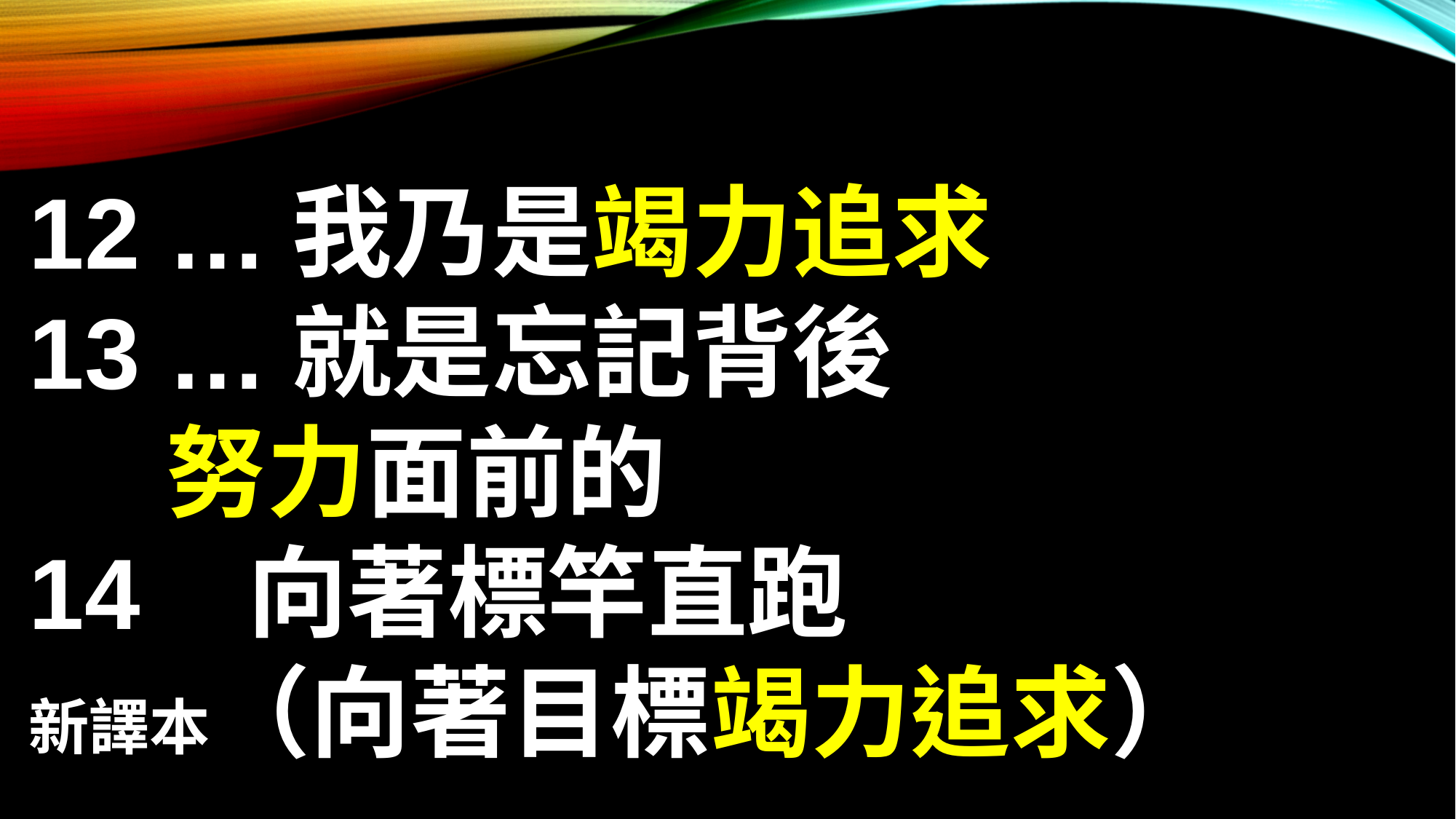

12 …我乃是竭力追求
13 …就是忘記背後
     努力面前的
14   向著標竿直跑
新譯本（向著目標竭力追求）